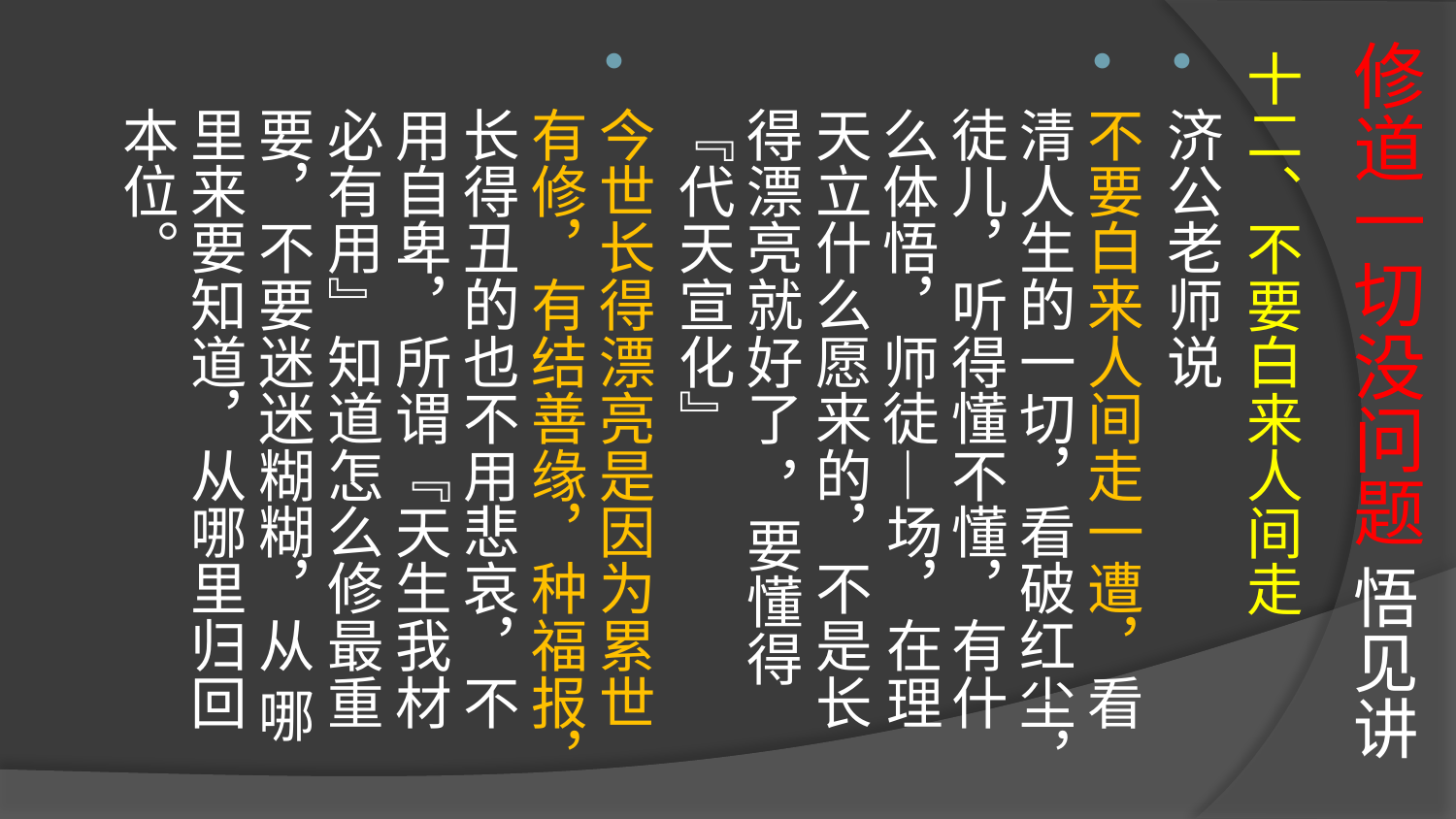

# 修道一切没问题 悟见讲
十二、不要白来人间走
济公老师说
不要白来人间走一遭，看清人生的一切，看破红尘，徒儿，听得懂不懂，有什么体悟，师徒—场，在理天立什么愿来的，不是长得漂亮就好了 ，要懂得『代天宣化』
今世长得漂亮是因为累世有修，有结善缘，种福报，长得丑的也不用悲哀，不用自卑，所谓『天生我材必有用』知道怎么修最重要，不要迷迷糊糊，从 哪里来要知道，从哪里归回本位。